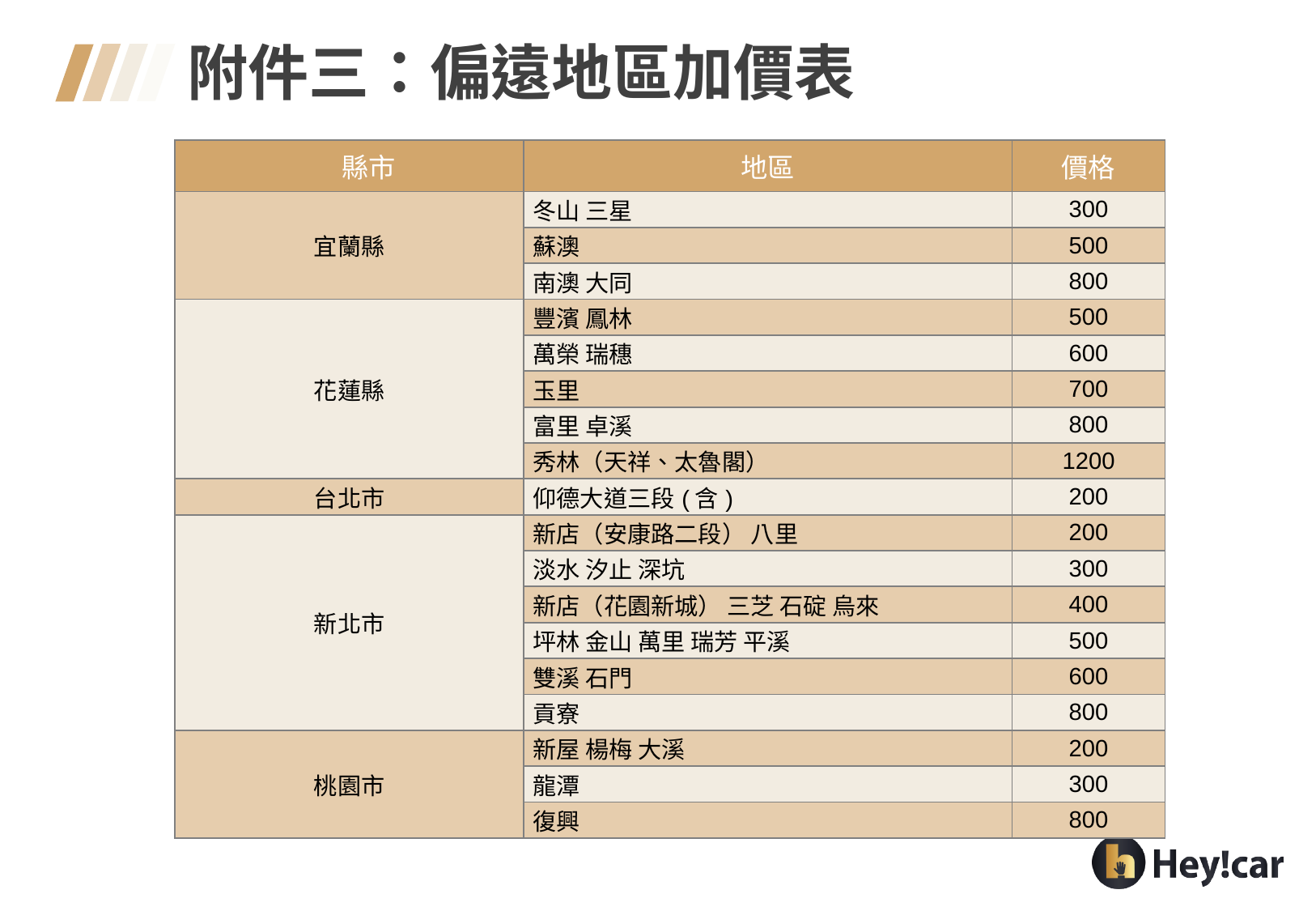

附件三：偏遠地區加價表
| 縣市 | 地區 | 價格 |
| --- | --- | --- |
| 宜蘭縣 | 冬山 三星 | 300 |
|  | 蘇澳 | 500 |
|  | 南澳 大同 | 800 |
| 花蓮縣 | 豐濱 鳳林 | 500 |
|  | 萬榮 瑞穗 | 600 |
|  | 玉里 | 700 |
|  | 富里 卓溪 | 800 |
|  | 秀林（天祥、太魯閣） | 1200 |
| 台北市 | 仰德大道三段(含) | 200 |
| 新北市 | 新店（安康路二段） 八里 | 200 |
|  | 淡水 汐止 深坑 | 300 |
|  | 新店（花園新城） 三芝 石碇 烏來 | 400 |
|  | 坪林 金山 萬里 瑞芳 平溪 | 500 |
|  | 雙溪 石門 | 600 |
|  | 貢寮 | 800 |
| 桃園市 | 新屋 楊梅 大溪 | 200 |
|  | 龍潭 | 300 |
|  | 復興 | 800 |